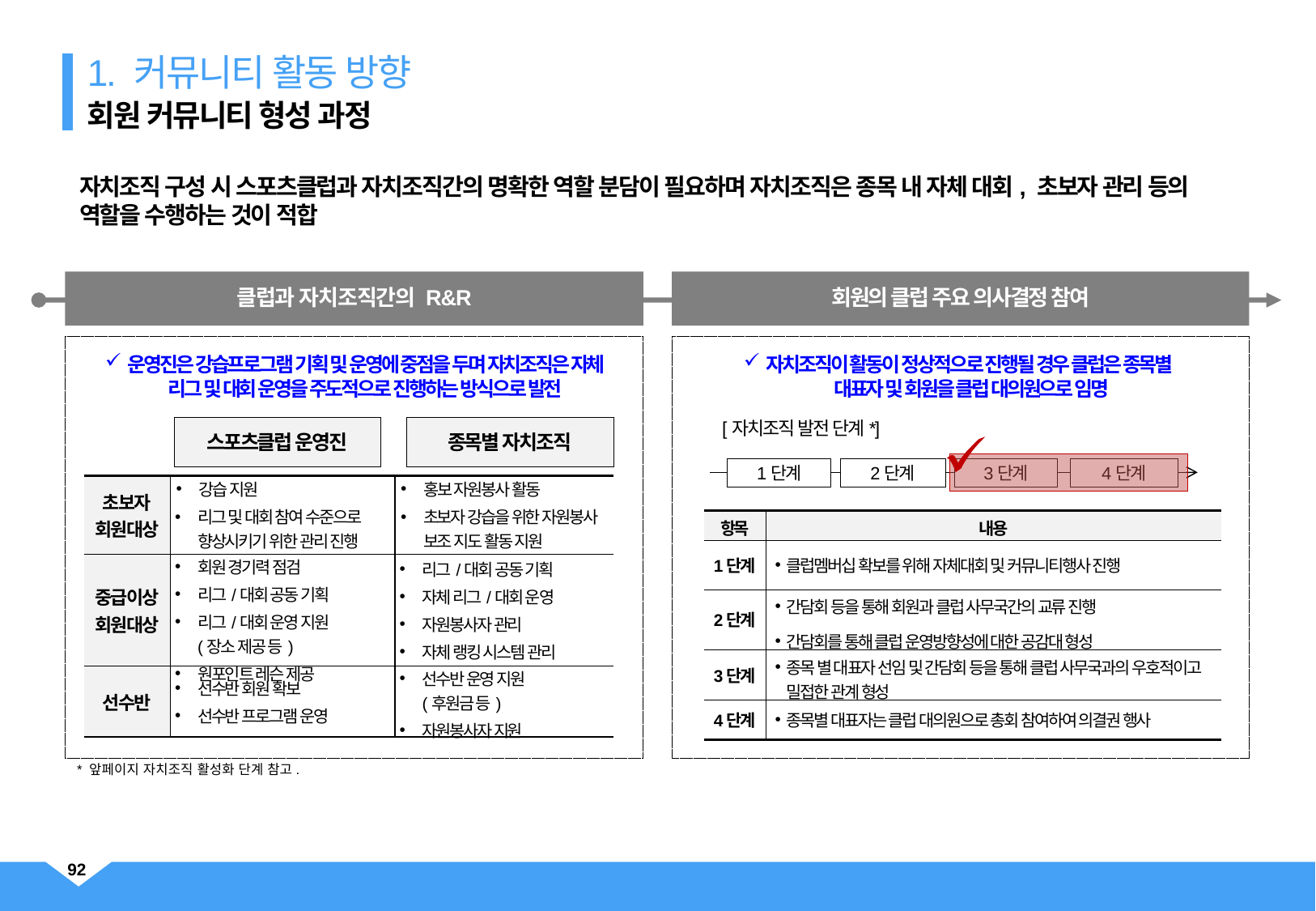

1. 커뮤니티 활동 방향
회원 커뮤니티 형성 과정
자치조직 구성 시 스포츠클럽과 자치조직간의 명확한 역할 분담이 필요하며 자치조직은 종목 내 자체 대회, 초보자 관리 등의 역할을 수행하는 것이 적합
클럽과 자치조직간의 R&R
회원의 클럽 주요 의사결정 참여

운영진은 강습프로그램 기획 및 운영에 중점을 두며 자치조직은 자체 리그 및 대회 운영을 주도적으로 진행하는 방식으로 발전
자치조직이 활동이 정상적으로 진행될 경우 클럽은 종목별
대표자 및 회원을 클럽 대의원으로 임명
[자치조직 발전 단계*]
스포츠클럽 운영진
종목별 자치조직

1단계
2단계
3단계
4단계
| 초보자 회원대상 | 강습 지원 리그 및 대회 참여 수준으로 향상시키기 위한 관리 진행 | 홍보 자원봉사 활동 초보자 강습을 위한 자원봉사 보조 지도 활동 지원 |
| --- | --- | --- |
| 중급이상 회원대상 | 회원 경기력 점검 리그/대회 공동 기획 리그/대회 운영 지원 (장소 제공 등) 원포인트 레슨 제공 | 리그/대회 공동 기획 자체 리그/대회 운영 자원봉사자 관리 자체 랭킹 시스템 관리 |
| 선수반 | 선수반 회원 확보 선수반 프로그램 운영 | 선수반 운영 지원 (후원금 등) 자원봉사자 지원 |
| 항목 | 내용 |
| --- | --- |
| 1단계 | 클럽멤버십 확보를 위해 자체대회 및 커뮤니티행사 진행 |
| 2단계 | 간담회 등을 통해 회원과 클럽 사무국간의 교류 진행 간담회를 통해 클럽 운영방향성에 대한 공감대 형성 |
| 3단계 | 종목 별 대표자 선임 및 간담회 등을 통해 클럽 사무국과의 우호적이고 밀접한 관계 형성 |
| 4단계 | 종목별 대표자는 클럽 대의원으로 총회 참여하여 의결권 행사 |
* 앞페이지 자치조직 활성화 단계 참고.